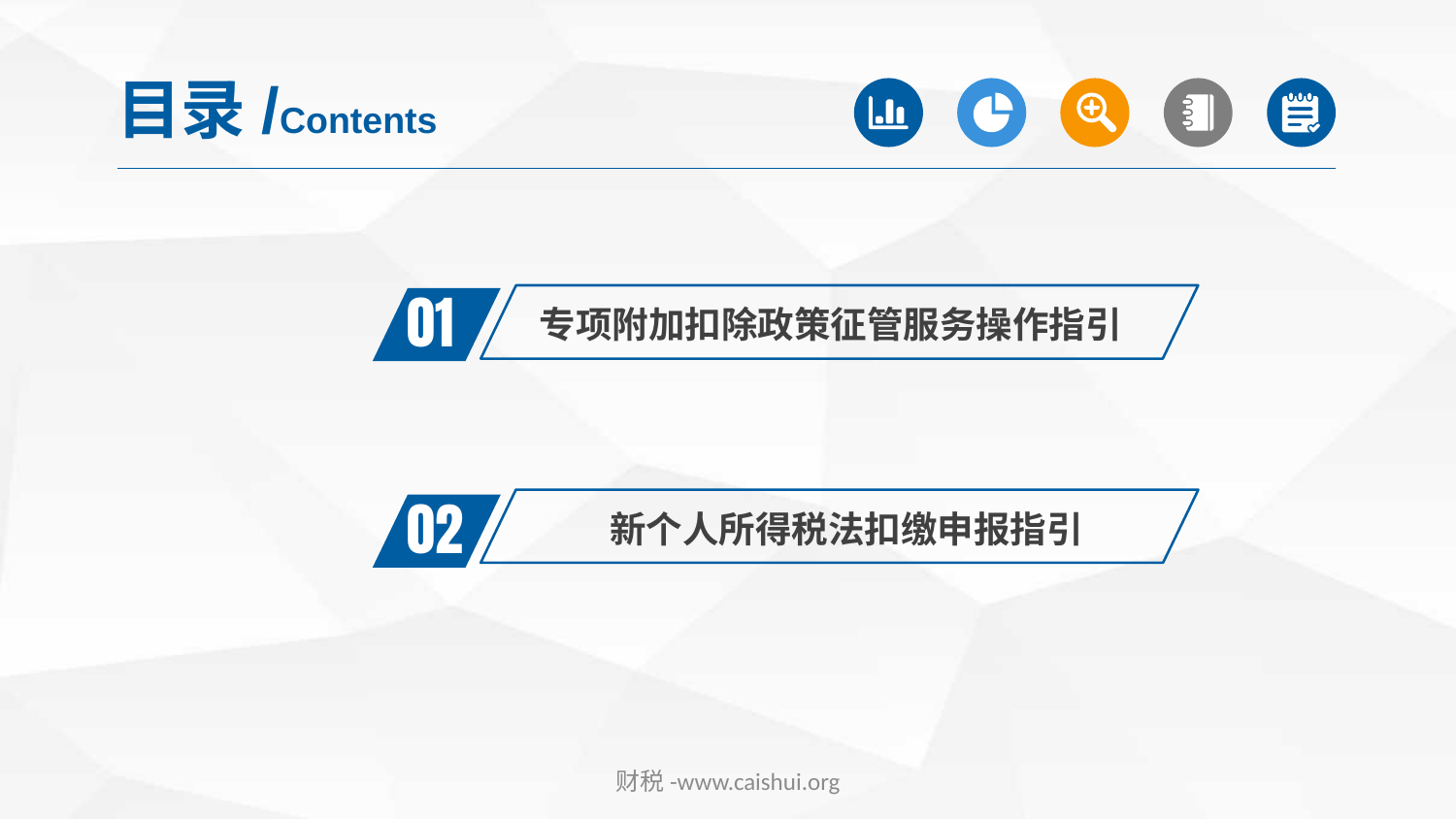

目录/Contents

01

专项附加扣除政策征管服务操作指引
02

新个人所得税法扣缴申报指引
财税-www.caishui.org